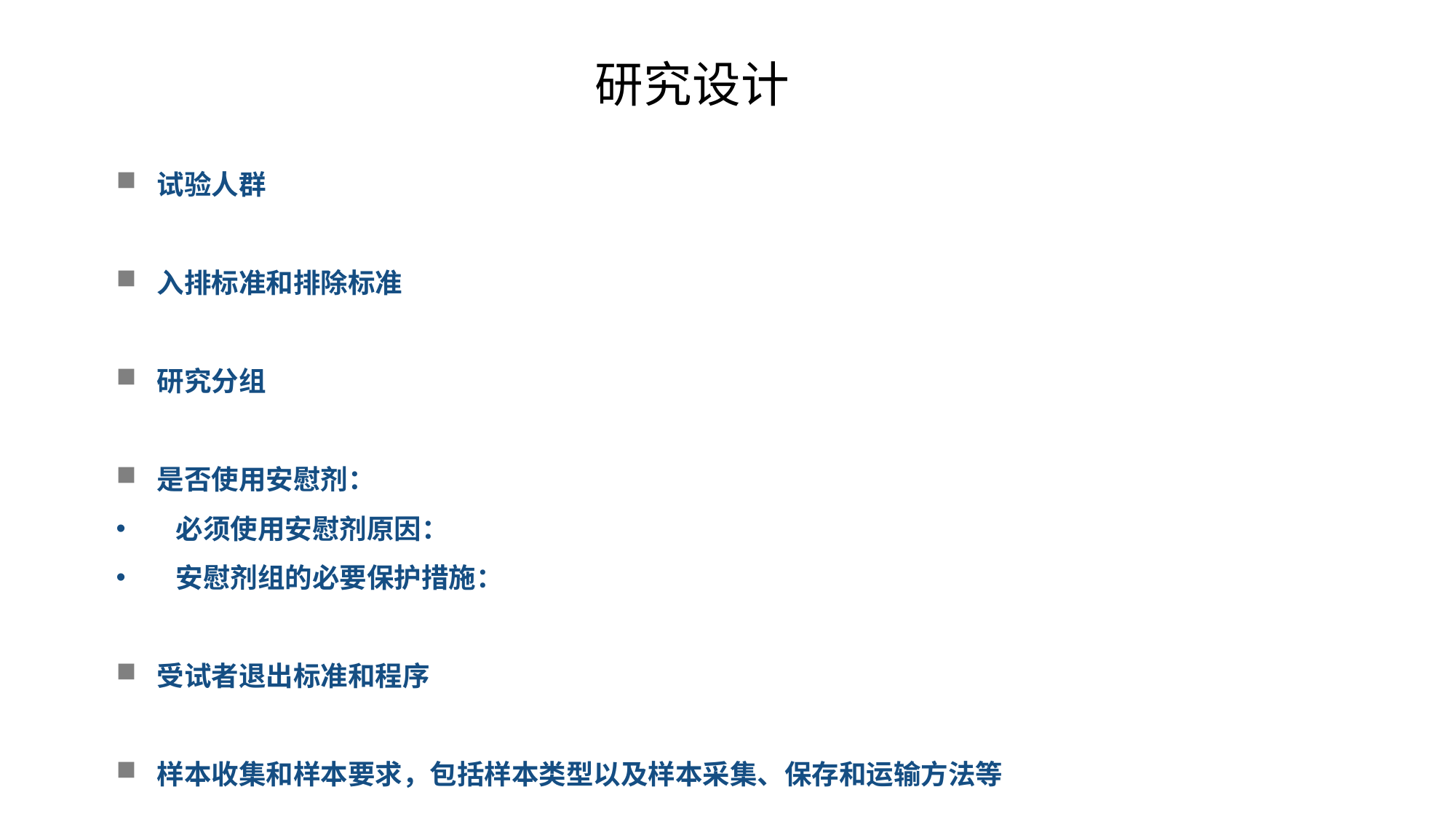

研究设计
试验人群

入排标准和排除标准

研究分组

是否使用安慰剂：
  必须使用安慰剂原因：
  安慰剂组的必要保护措施：

受试者退出标准和程序

样本收集和样本要求，包括样本类型以及样本采集、保存和运输方法等

2
03
04